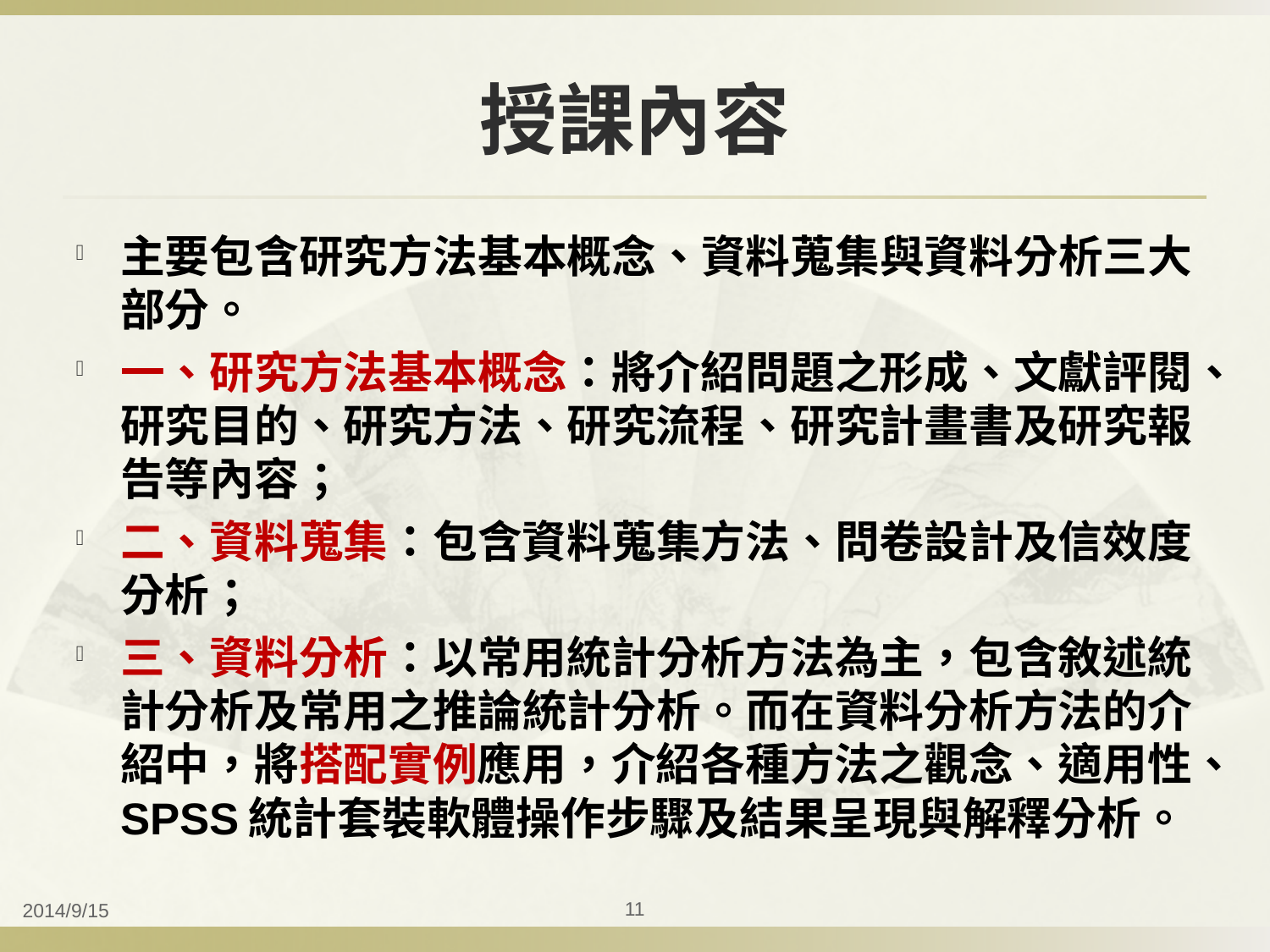

# 授課內容
主要包含研究方法基本概念、資料蒐集與資料分析三大部分。
一、研究方法基本概念：將介紹問題之形成、文獻評閱、研究目的、研究方法、研究流程、研究計畫書及研究報告等內容；
二、資料蒐集：包含資料蒐集方法、問卷設計及信效度分析；
三、資料分析：以常用統計分析方法為主，包含敘述統計分析及常用之推論統計分析。而在資料分析方法的介紹中，將搭配實例應用，介紹各種方法之觀念、適用性、SPSS統計套裝軟體操作步驟及結果呈現與解釋分析。

2014/9/15
11